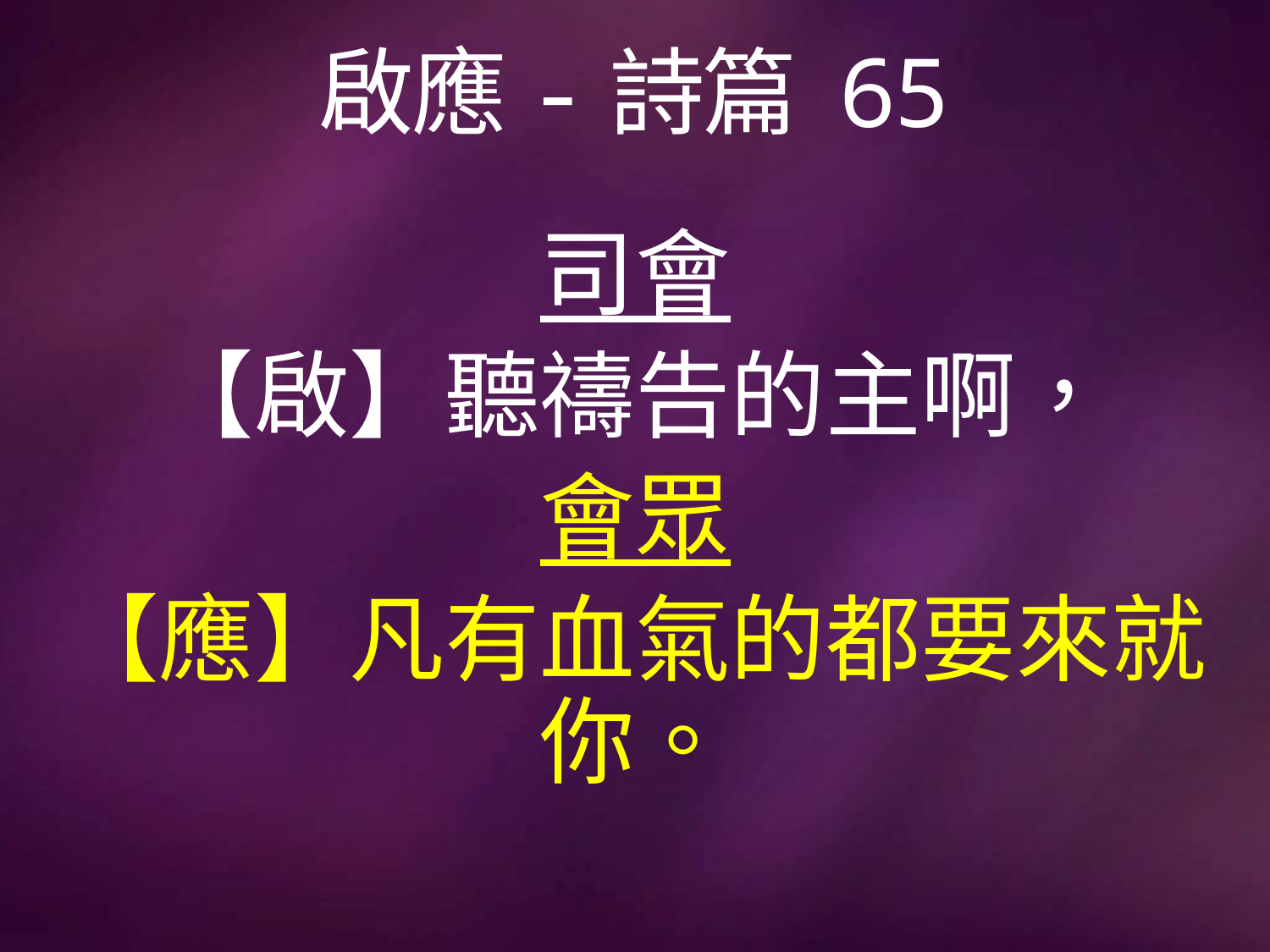

# 啟應-詩篇 65
司會
【啟】聽禱告的主啊，
會眾
【應】凡有血氣的都要來就你。